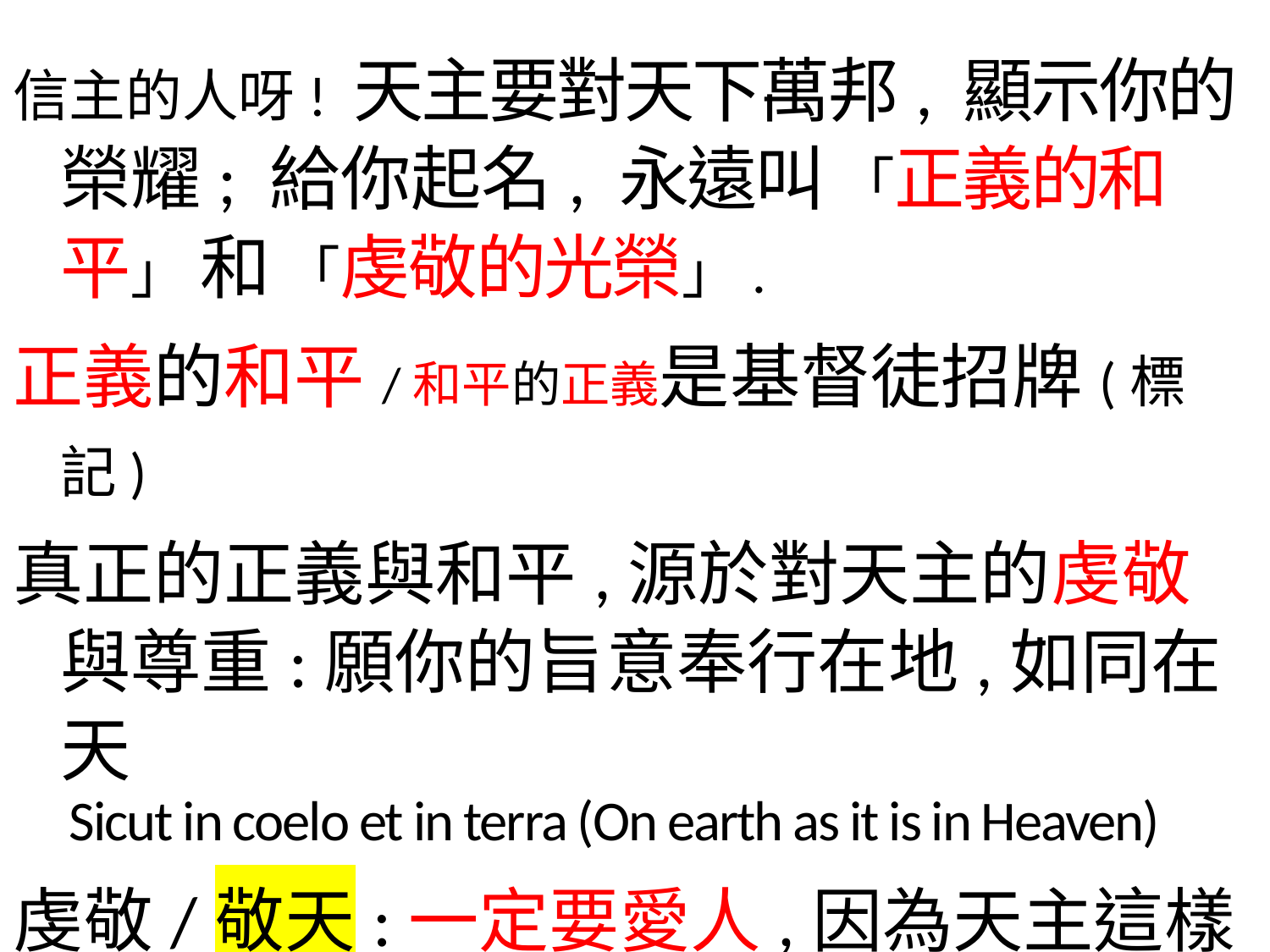

信主的人呀! 天主要對天下萬邦, 顯示你的
榮耀; 給你起名, 永遠叫 「正義的和平」 和 「虔敬的光榮」.
正義的和平/和平的正義是基督徒招牌(標記)
真正的正義與和平,源於對天主的虔敬與尊重:願你的旨意奉行在地,如同在天
     Sicut in coelo et in terra (On earth as it is in Heaven)
虔敬/敬天:一定要愛人,因為天主這樣愛了世界! (神愛世人,不單愛信徒!)